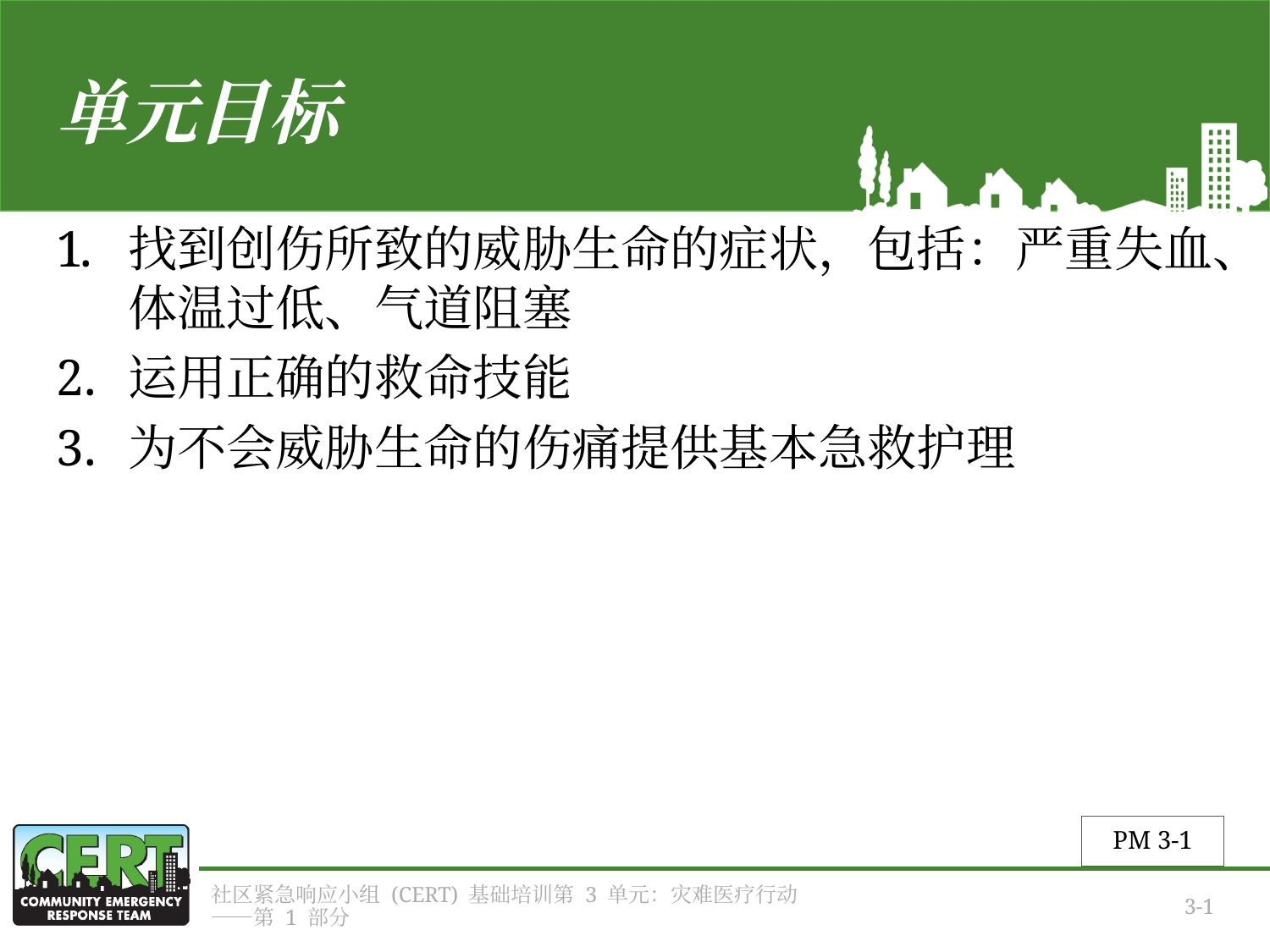

# 单元目标
找到创伤所致的威胁生命的症状，包括：严重失血、体温过低、气道阻塞
运用正确的救命技能
为不会威胁生命的伤痛提供基本急救护理
PM 3-1
社区紧急响应小组 (CERT) 基础培训第 3 单元：灾难医疗行动——第 1 部分
3-1